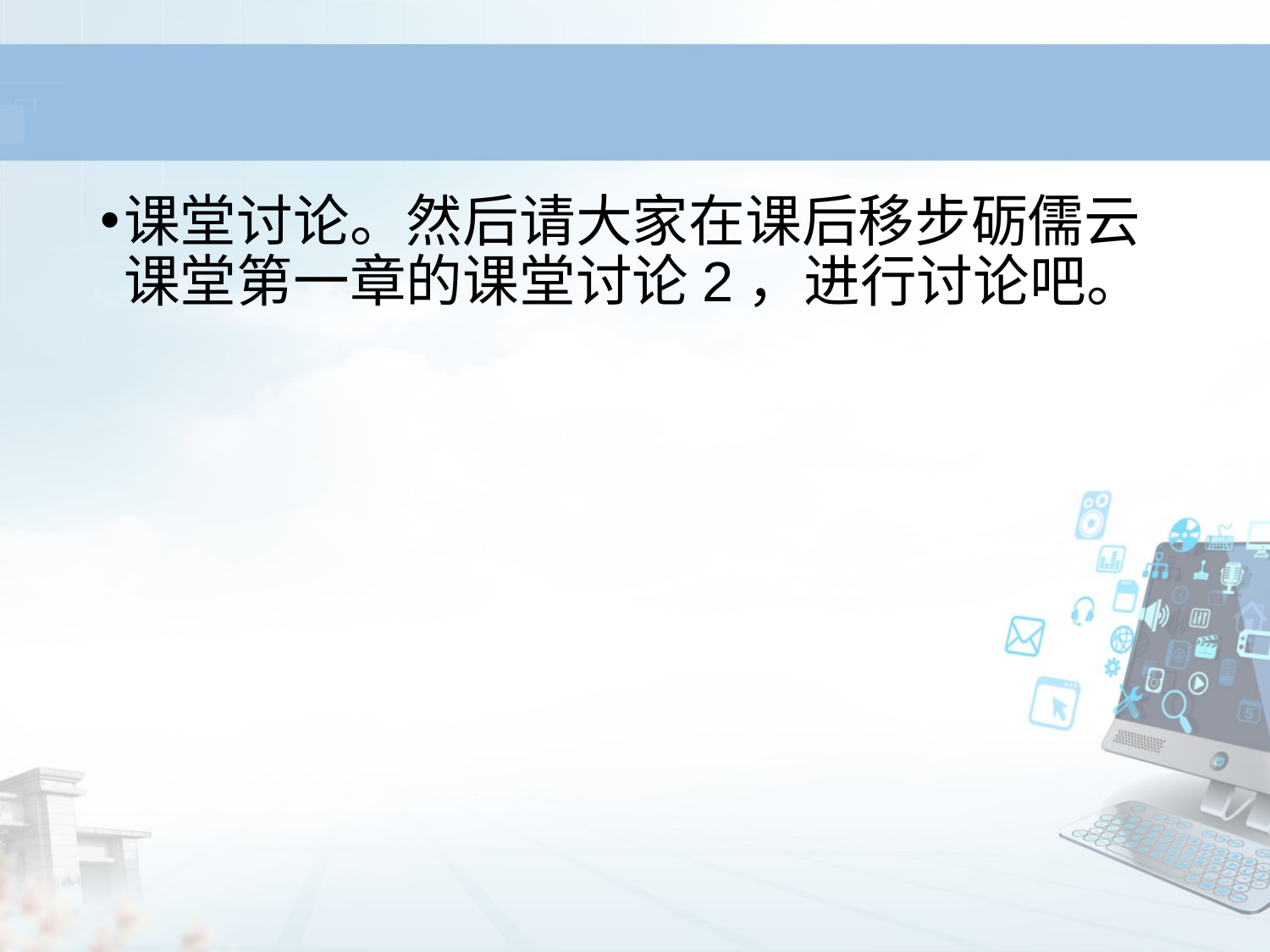

#
课堂讨论。然后请大家在课后移步砺儒云课堂第一章的课堂讨论2，进行讨论吧。